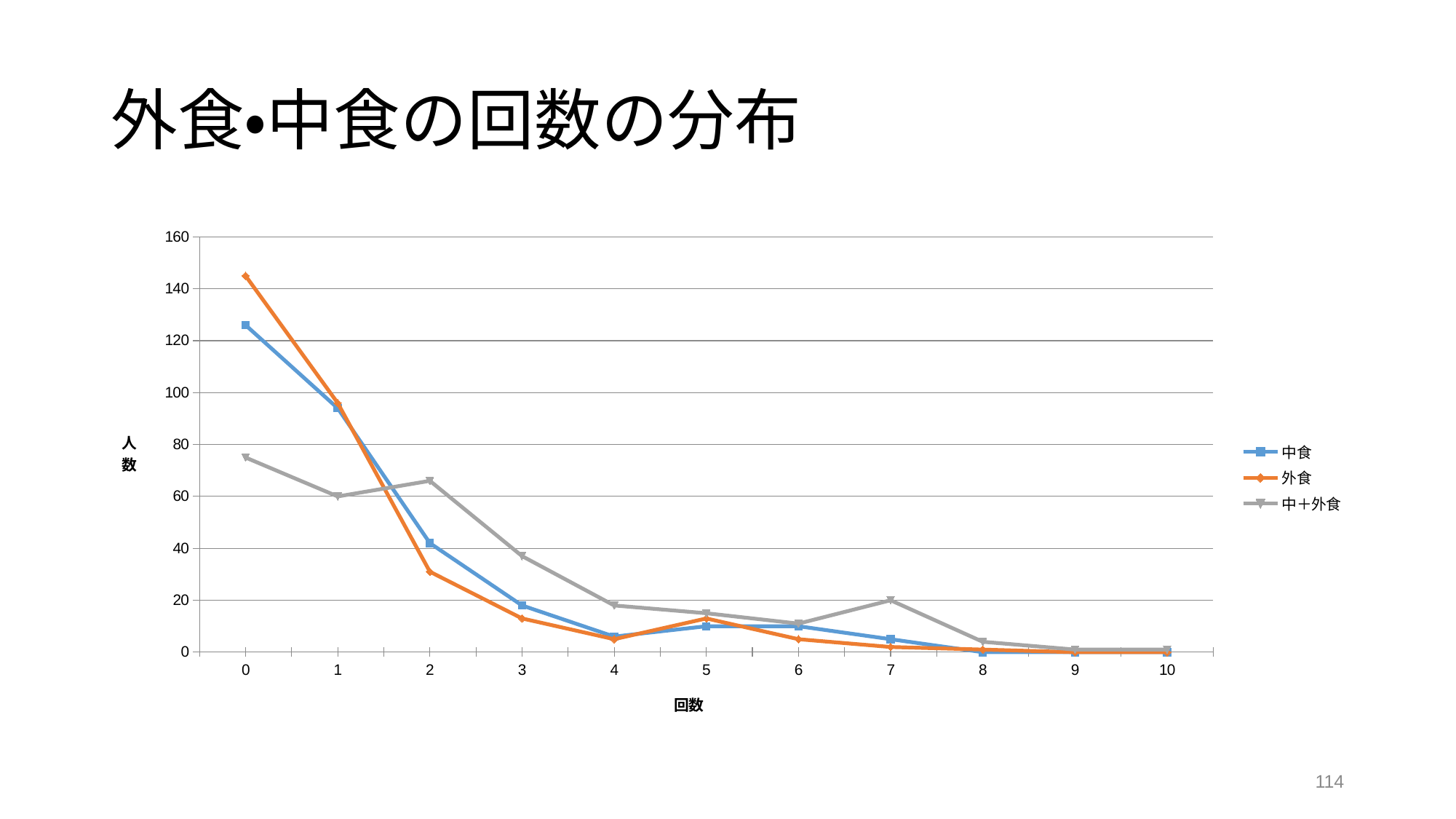

# 外食・中食の回数の分布

### Chart

| Category | 中食 | 外食 | 中＋外食 |
|---|---|---|---|
| 0 | 126.0 | 145.0 | 75.0 |
| 1 | 94.0 | 96.0 | 60.0 |
| 2 | 42.0 | 31.0 | 66.0 |
| 3 | 18.0 | 13.0 | 37.0 |
| 4 | 6.0 | 5.0 | 18.0 |
| 5 | 10.0 | 13.0 | 15.0 |
| 6 | 10.0 | 5.0 | 11.0 |
| 7 | 5.0 | 2.0 | 20.0 |
| 8 | 0.0 | 1.0 | 4.0 |
| 9 | 0.0 | 0.0 | 1.0 |
| 10 | 0.0 | 0.0 | 1.0 |
114